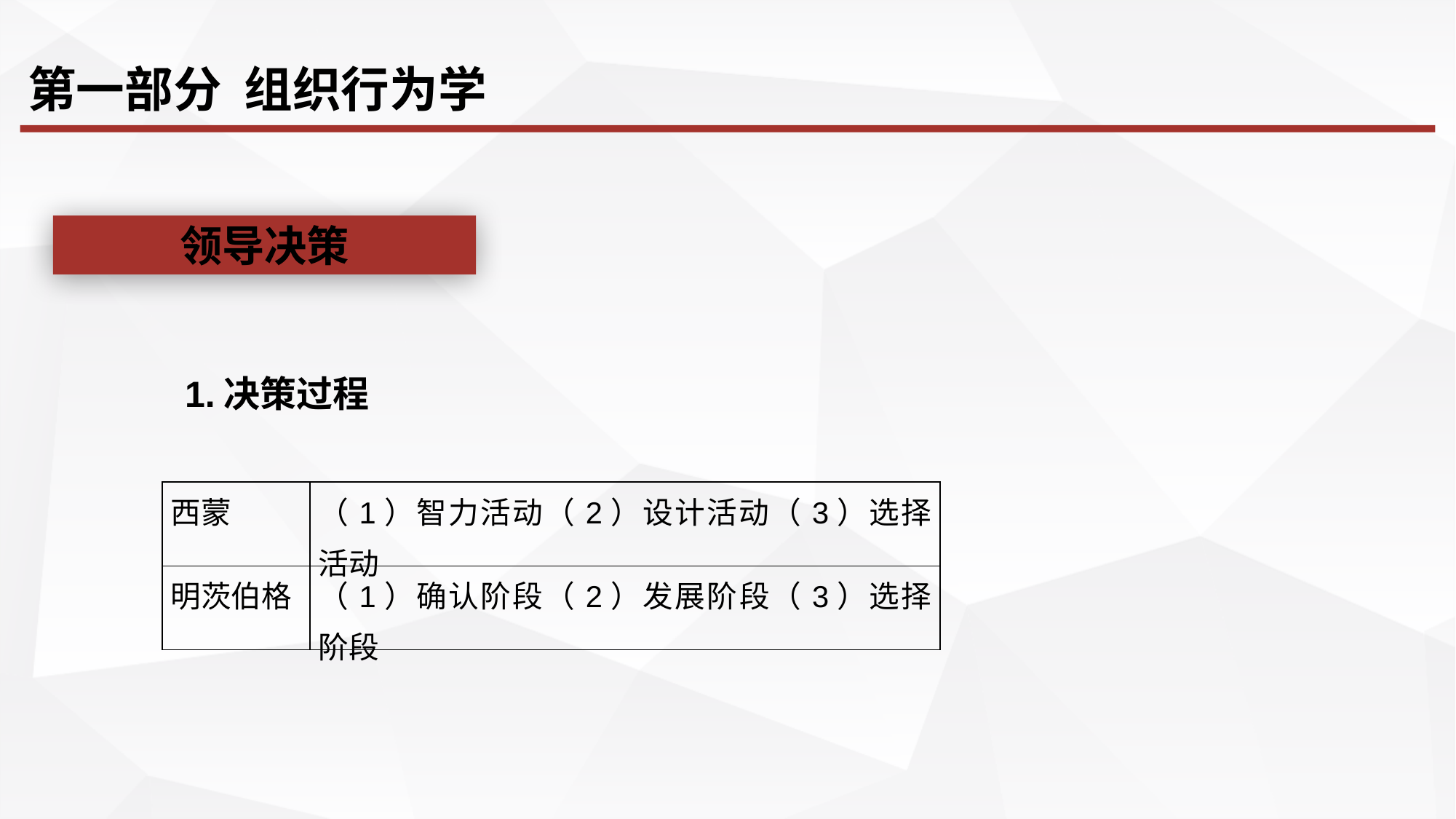

第一部分  组织行为学

领导决策
1.决策过程
| 西蒙 | （1）智力活动（2）设计活动（3）选择活动 |
| --- | --- |
| 明茨伯格 | （1）确认阶段（2）发展阶段（3）选择阶段 |